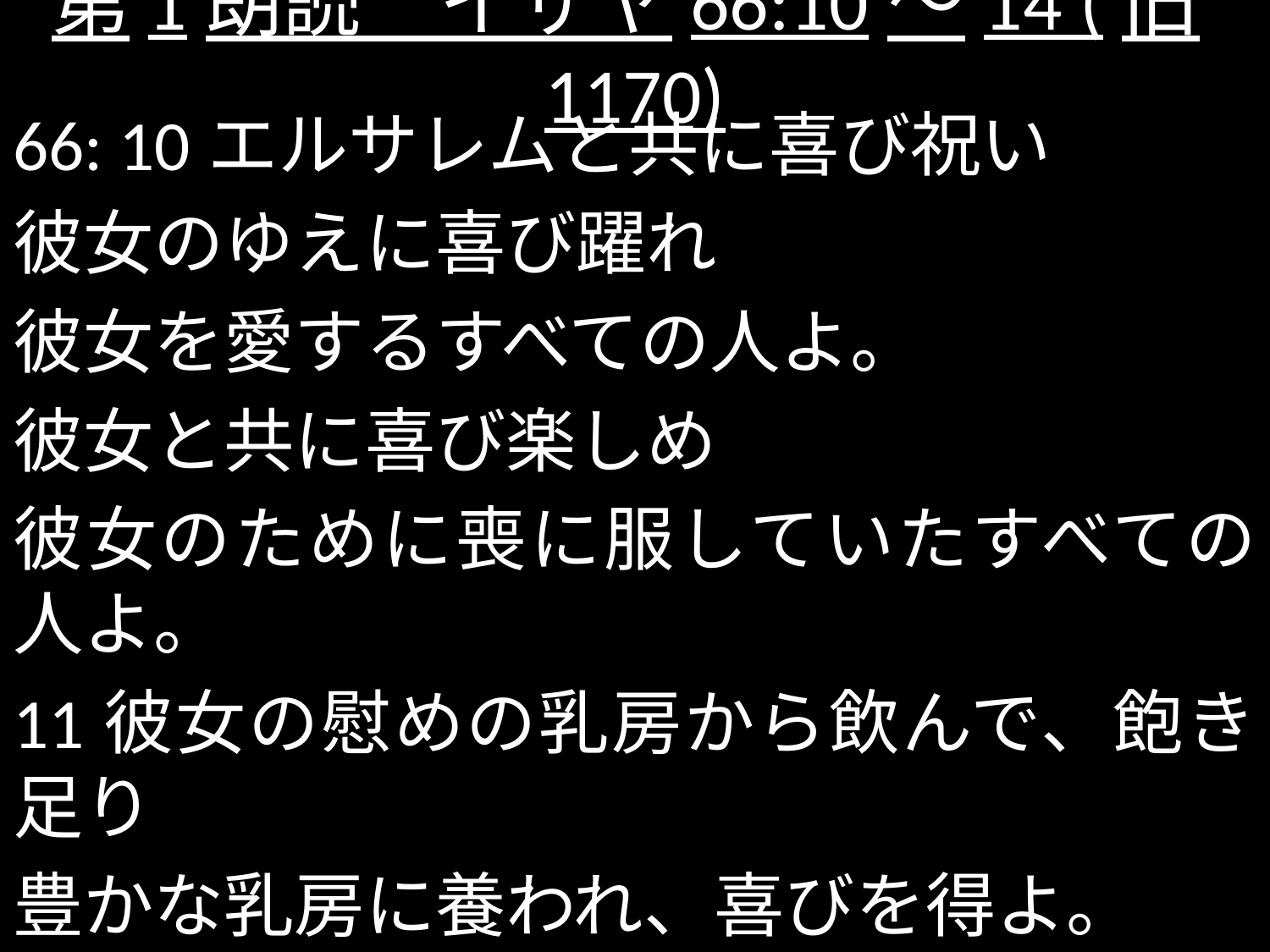

# 第1朗読　イザヤ66:10～14 (旧1170)
66: 10エルサレムと共に喜び祝い
彼女のゆえに喜び躍れ
彼女を愛するすべての人よ。
彼女と共に喜び楽しめ
彼女のために喪に服していたすべての人よ。
11彼女の慰めの乳房から飲んで、飽き足り
豊かな乳房に養われ、喜びを得よ。